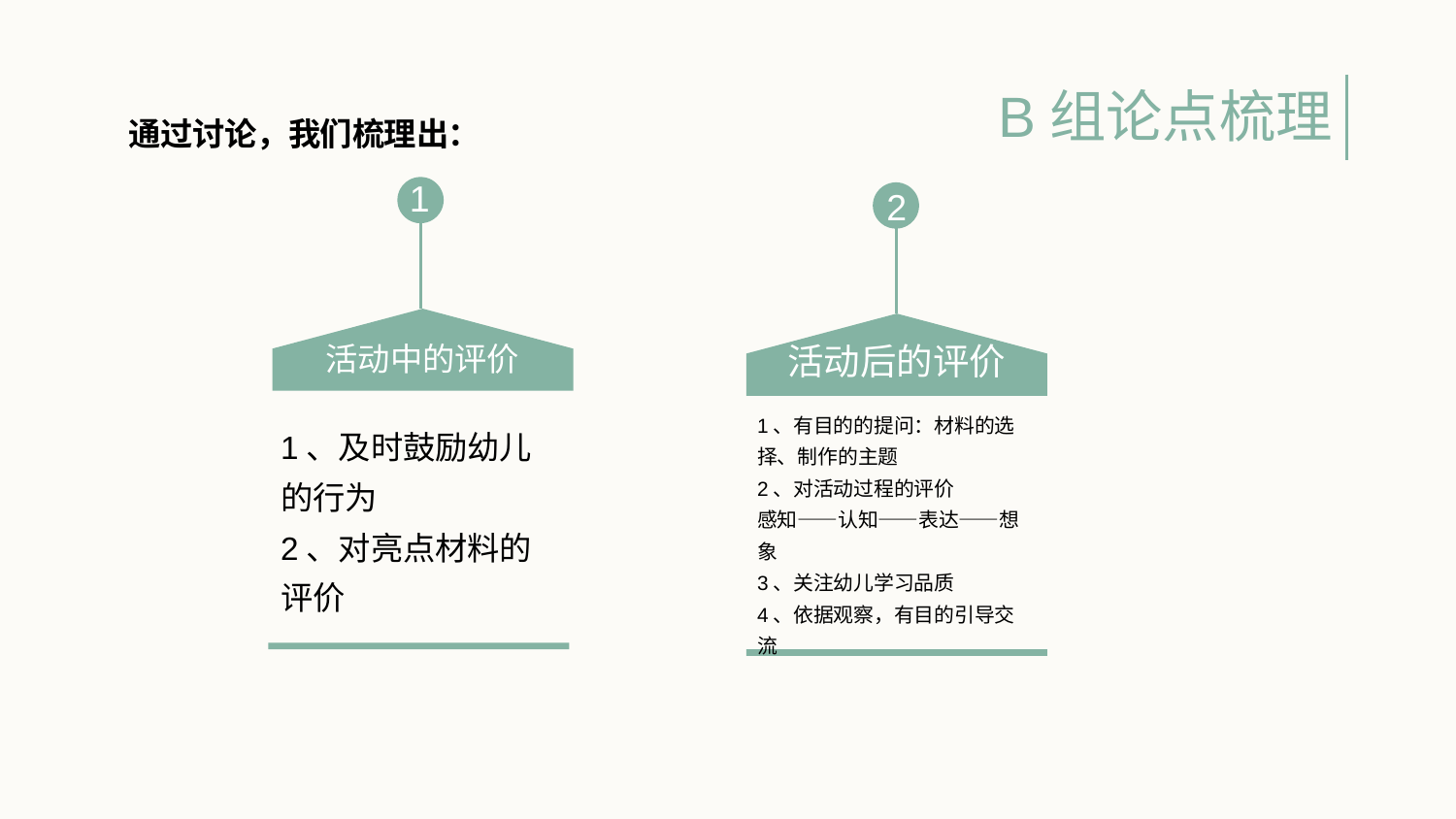

B组论点梳理
通过讨论，我们梳理出：
1

2

活动中的评价

活动后的评价
1、有目的的提问：材料的选择、制作的主题
2、对活动过程的评价
感知——认知——表达——想象
3、关注幼儿学习品质
4、依据观察，有目的引导交流
1、及时鼓励幼儿的行为
2、对亮点材料的评价